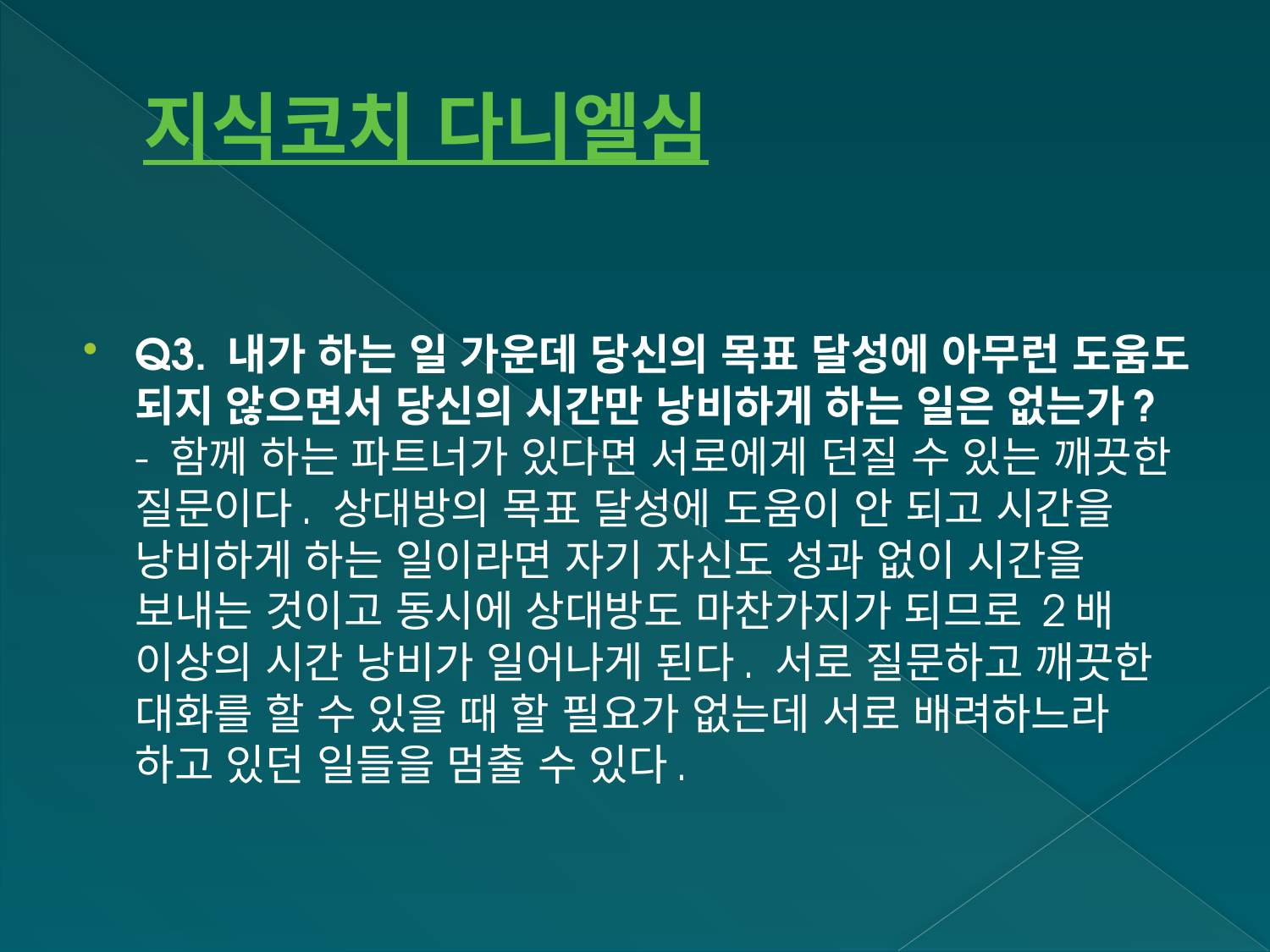

# 지식코치 다니엘심

Q3. 내가 하는 일 가운데 당신의 목표 달성에 아무런 도움도 되지 않으면서 당신의 시간만 낭비하게 하는 일은 없는가?
- 함께 하는 파트너가 있다면 서로에게 던질 수 있는 깨끗한 질문이다. 상대방의 목표 달성에 도움이 안 되고 시간을 낭비하게 하는 일이라면 자기 자신도 성과 없이 시간을 보내는 것이고 동시에 상대방도 마찬가지가 되므로 2배 이상의 시간 낭비가 일어나게 된다. 서로 질문하고 깨끗한 대화를 할 수 있을 때 할 필요가 없는데 서로 배려하느라 하고 있던 일들을 멈출 수 있다.